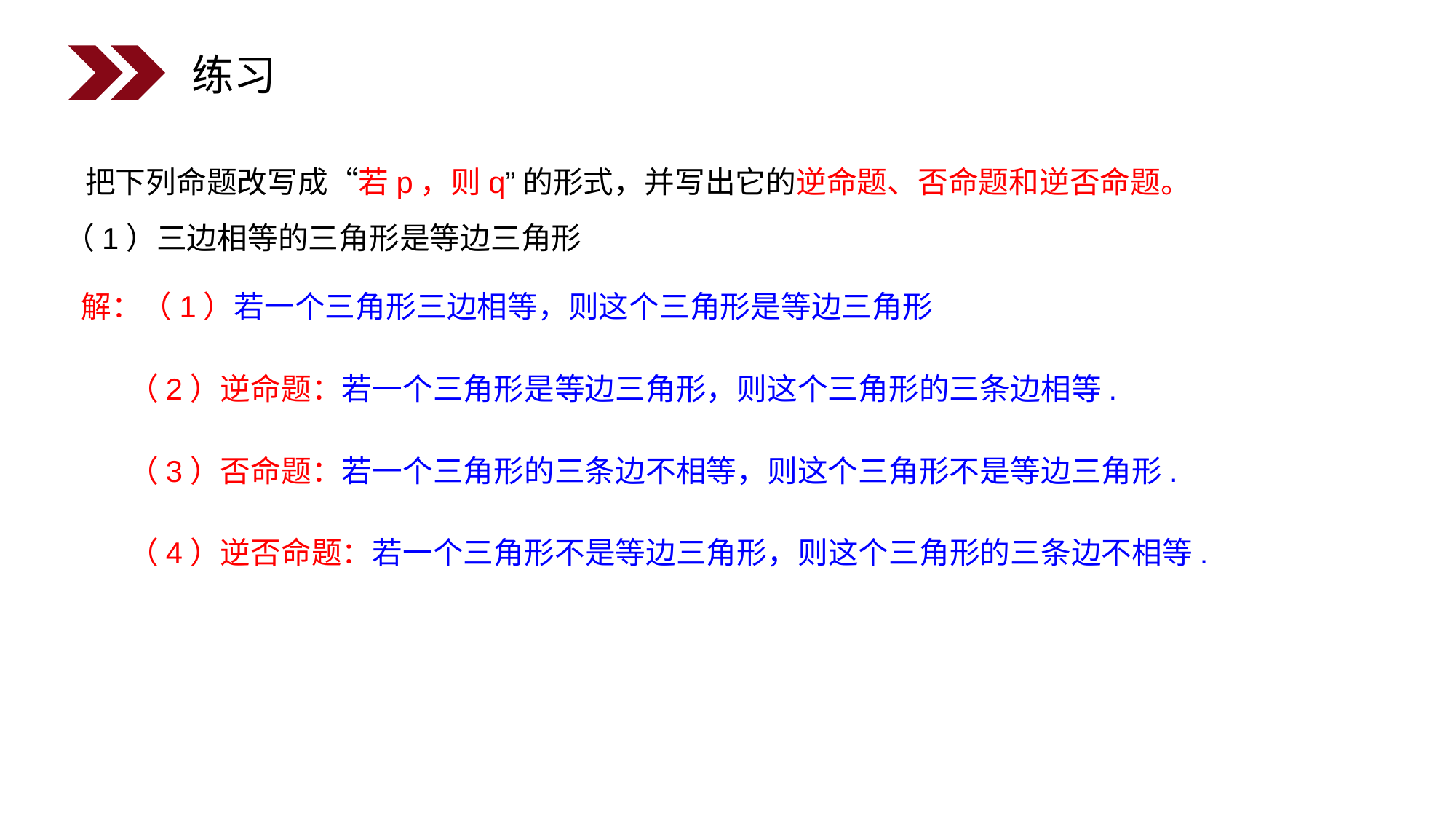

练习
把下列命题改写成“若p，则q”的形式，并写出它的逆命题、否命题和逆否命题。
（1）三边相等的三角形是等边三角形
    解：（1）若一个三角形三边相等，则这个三角形是等边三角形
           （2）逆命题：若一个三角形是等边三角形，则这个三角形的三条边相等.
           （3）否命题：若一个三角形的三条边不相等，则这个三角形不是等边三角形.
           （4）逆否命题：若一个三角形不是等边三角形，则这个三角形的三条边不相等.